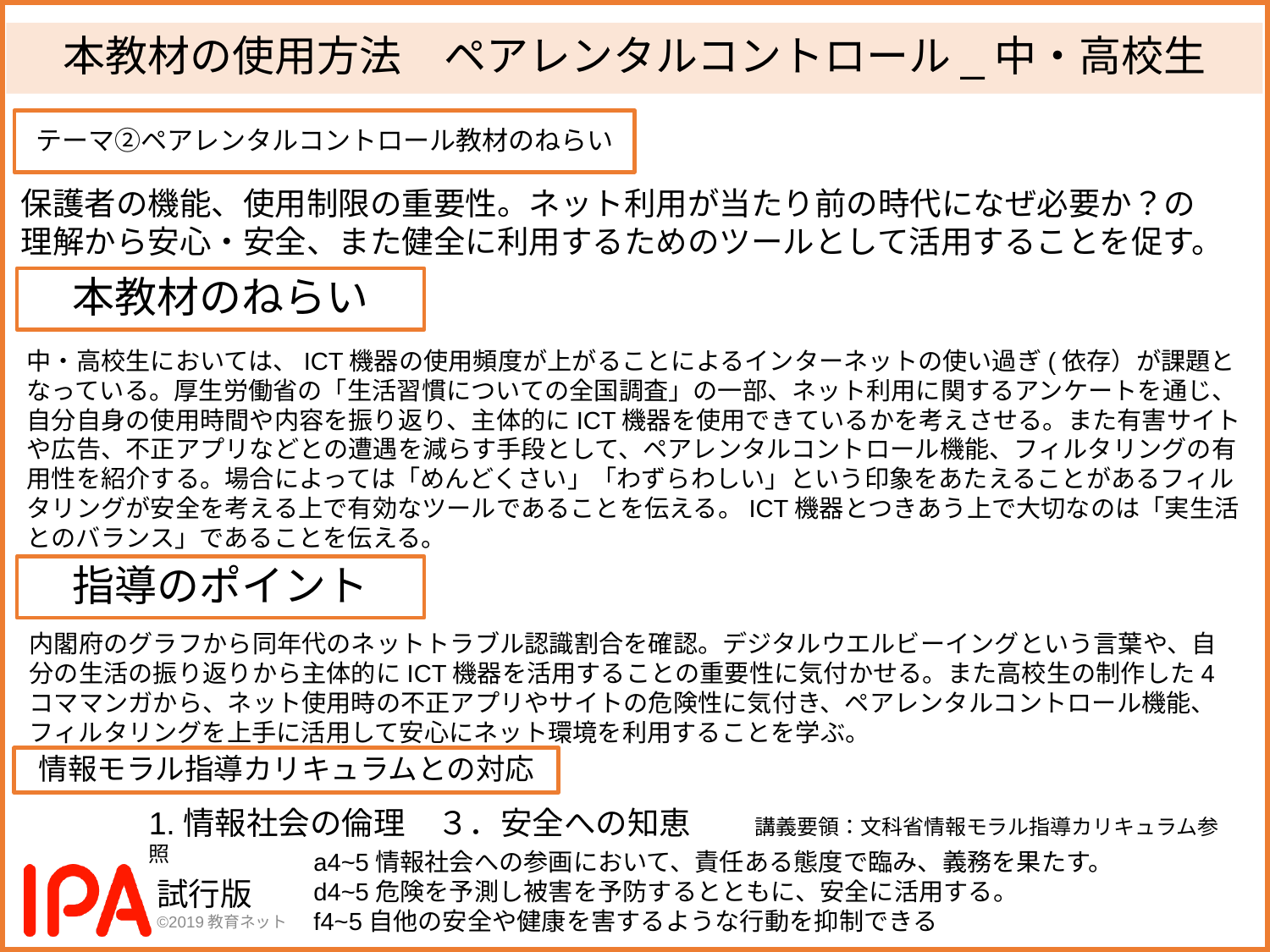

# 本教材の使用方法　ペアレンタルコントロール_中・高校生
テーマ②ペアレンタルコントロール教材のねらい
保護者の機能、使用制限の重要性。ネット利用が当たり前の時代になぜ必要か？の
理解から安心・安全、また健全に利用するためのツールとして活用することを促す。
本教材のねらい
中・高校生においては、ICT機器の使用頻度が上がることによるインターネットの使い過ぎ(依存）が課題となっている。厚生労働省の「生活習慣についての全国調査」の一部、ネット利用に関するアンケートを通じ、自分自身の使用時間や内容を振り返り、主体的にICT機器を使用できているかを考えさせる。また有害サイトや広告、不正アプリなどとの遭遇を減らす手段として、ペアレンタルコントロール機能、フィルタリングの有用性を紹介する。場合によっては「めんどくさい」「わずらわしい」という印象をあたえることがあるフィルタリングが安全を考える上で有効なツールであることを伝える。ICT機器とつきあう上で大切なのは「実生活とのバランス」であることを伝える。
指導のポイント
内閣府のグラフから同年代のネットトラブル認識割合を確認。デジタルウエルビーイングという言葉や、自分の生活の振り返りから主体的にICT機器を活用することの重要性に気付かせる。また高校生の制作した4コママンガから、ネット使用時の不正アプリやサイトの危険性に気付き、ペアレンタルコントロール機能、フィルタリングを上手に活用して安心にネット環境を利用することを学ぶ。

情報モラル指導カリキュラムとの対応
1.情報社会の倫理　３．安全への知恵　　講義要領：文科省情報モラル指導カリキュラム参照
a4~5情報社会への参画において、責任ある態度で臨み、義務を果たす。
d4~5危険を予測し被害を予防するとともに、安全に活用する。
f4~5自他の安全や健康を害するような行動を抑制できる